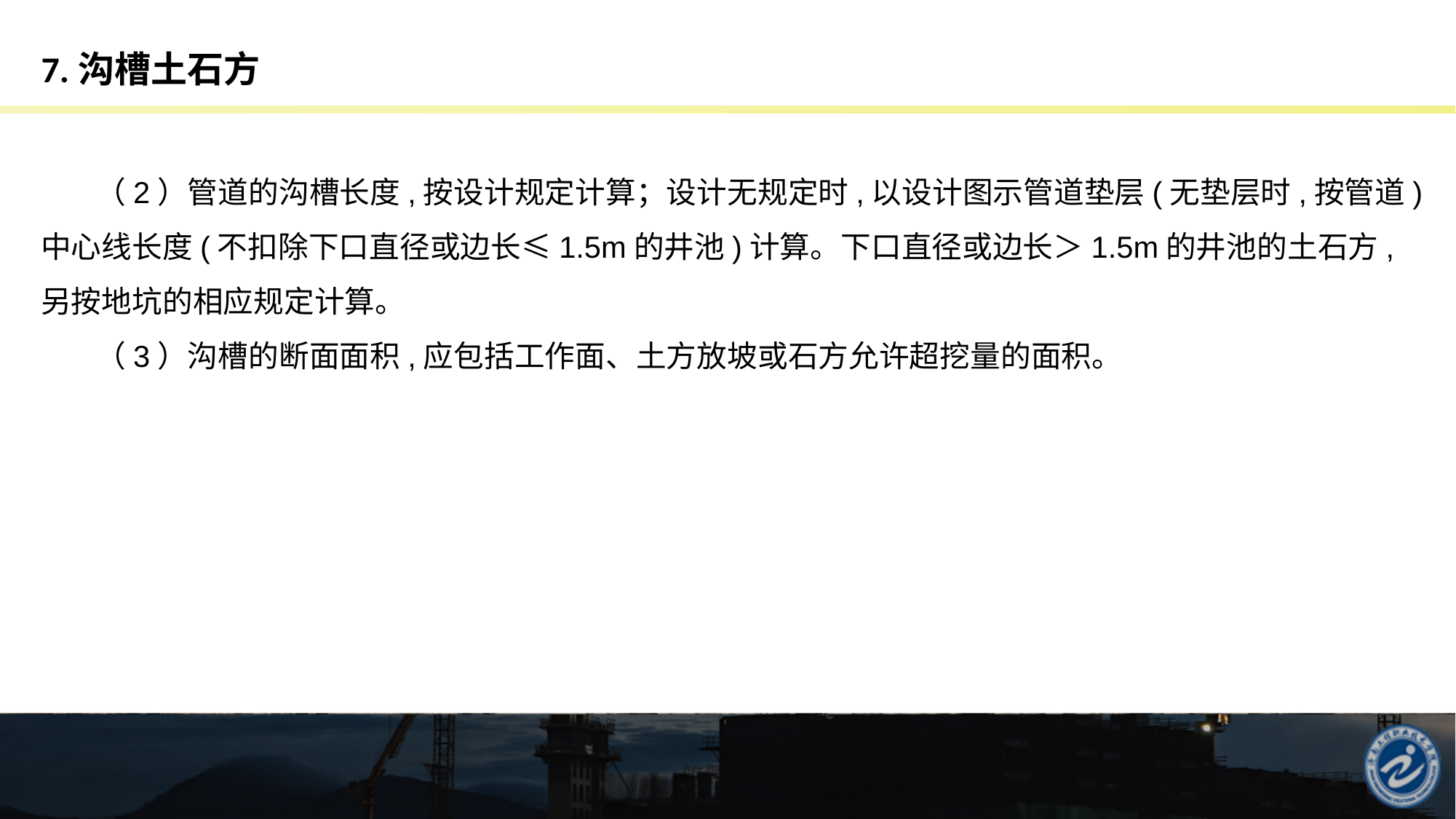

# 7.沟槽土石方
（2）管道的沟槽长度,按设计规定计算；设计无规定时,以设计图示管道垫层(无垫层时,按管道)中心线长度(不扣除下口直径或边长≤1.5m的井池)计算。下口直径或边长＞1.5m的井池的土石方,另按地坑的相应规定计算。
（3）沟槽的断面面积,应包括工作面、土方放坡或石方允许超挖量的面积。